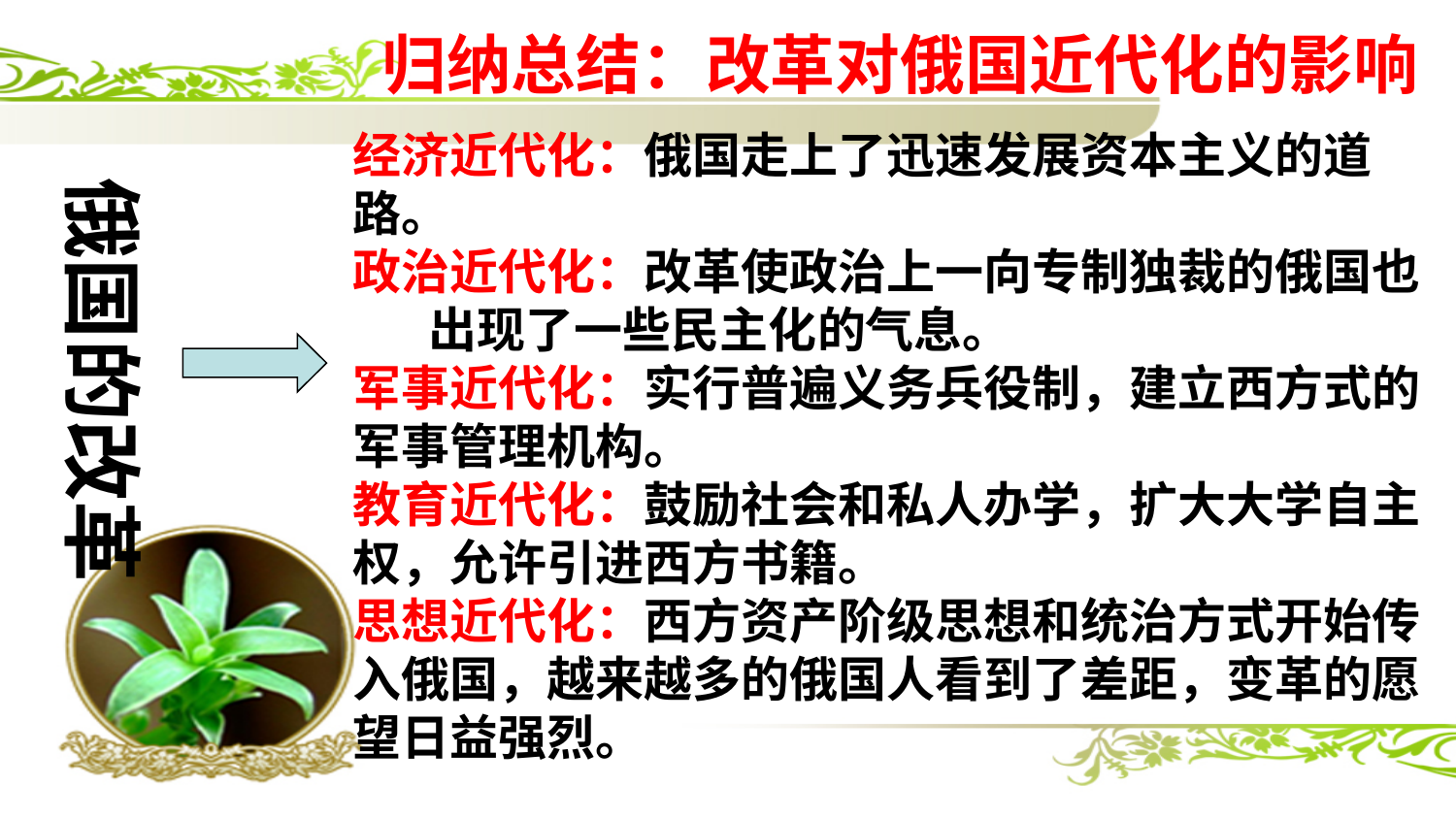

# 归纳总结：改革对俄国近代化的影响
经济近代化：俄国走上了迅速发展资本主义的道路。
政治近代化：改革使政治上一向专制独裁的俄国也         出现了一些民主化的气息。
军事近代化：实行普遍义务兵役制，建立西方式的军事管理机构。
教育近代化：鼓励社会和私人办学，扩大大学自主权，允许引进西方书籍。
思想近代化：西方资产阶级思想和统治方式开始传入俄国，越来越多的俄国人看到了差距，变革的愿望日益强烈。
俄国的改革